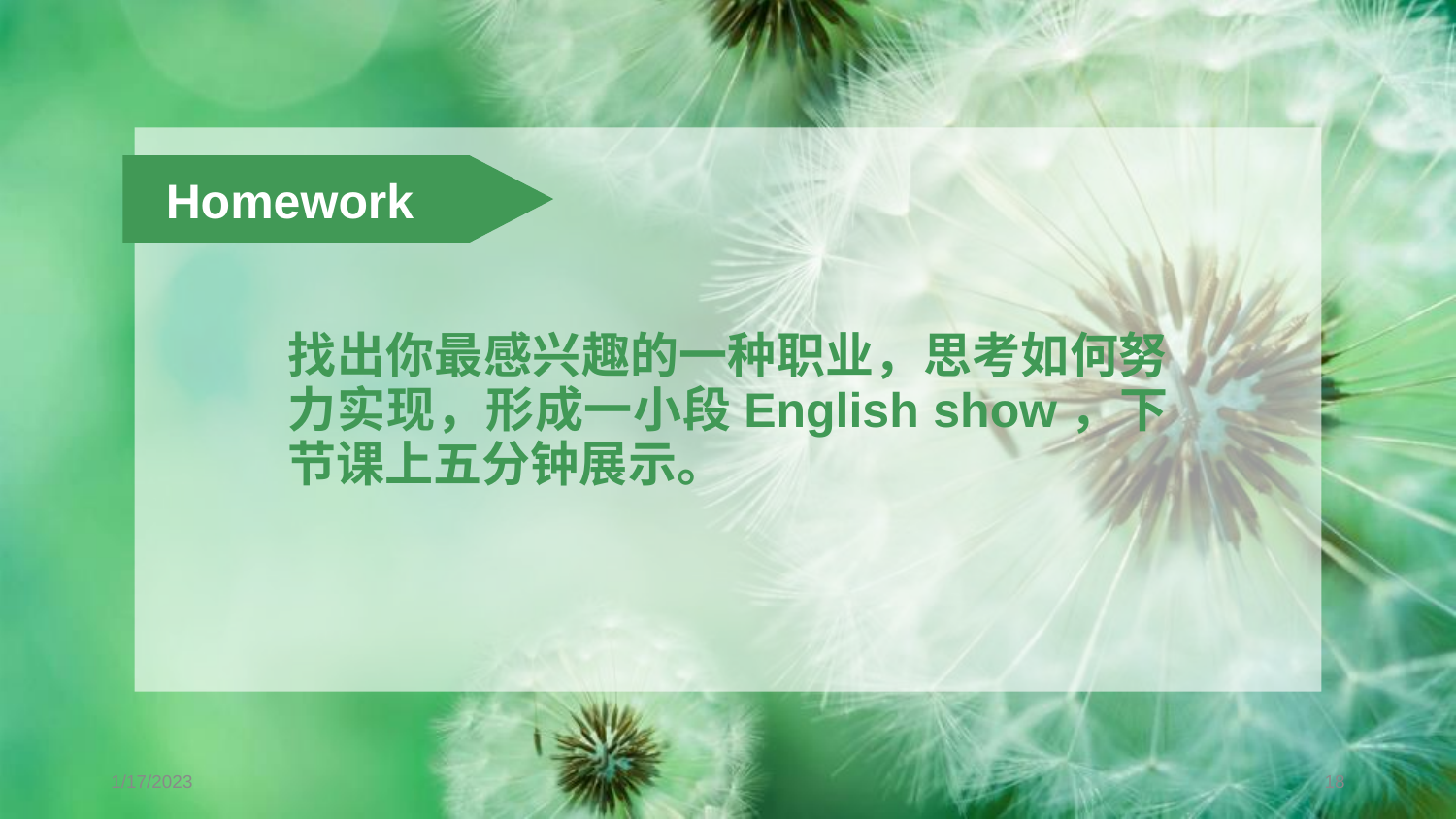

Homework
找出你最感兴趣的一种职业，思考如何努力实现，形成一小段English show，下节课上五分钟展示。
1/17/2023
18